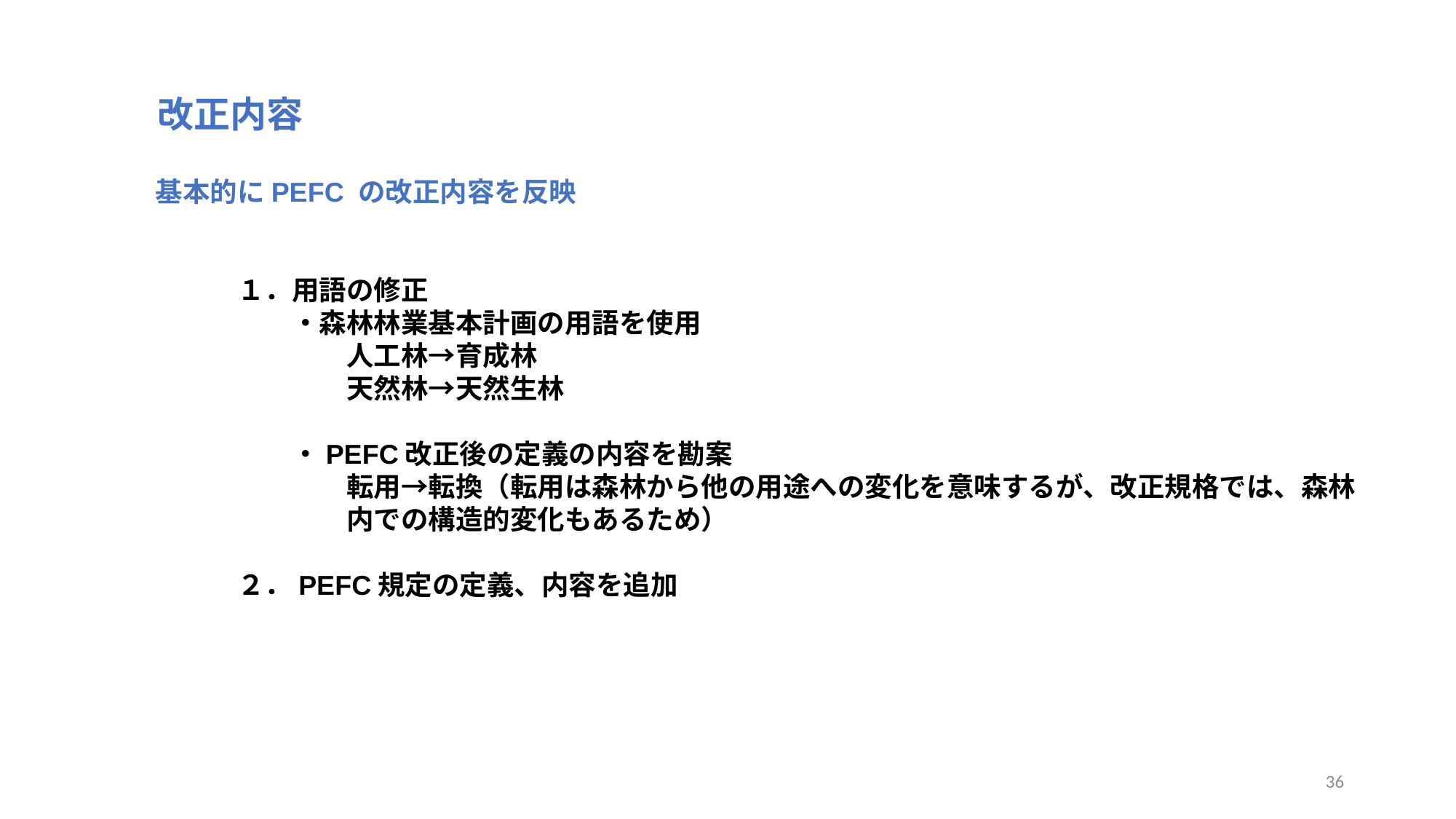

改正内容
　基本的にPEFC の改正内容を反映

　　　　１．用語の修正
　　　　　　・森林林業基本計画の用語を使用
　　　　　　　　人工林→育成林
　　　　　　　　天然林→天然生林

　　　　　　・PEFC改正後の定義の内容を勘案
　　　　　　　　転用→転換（転用は森林から他の用途への変化を意味するが、改正規格では、森林
　　　　　　　　内での構造的変化もあるため）

　　　　２．PEFC規定の定義、内容を追加
36